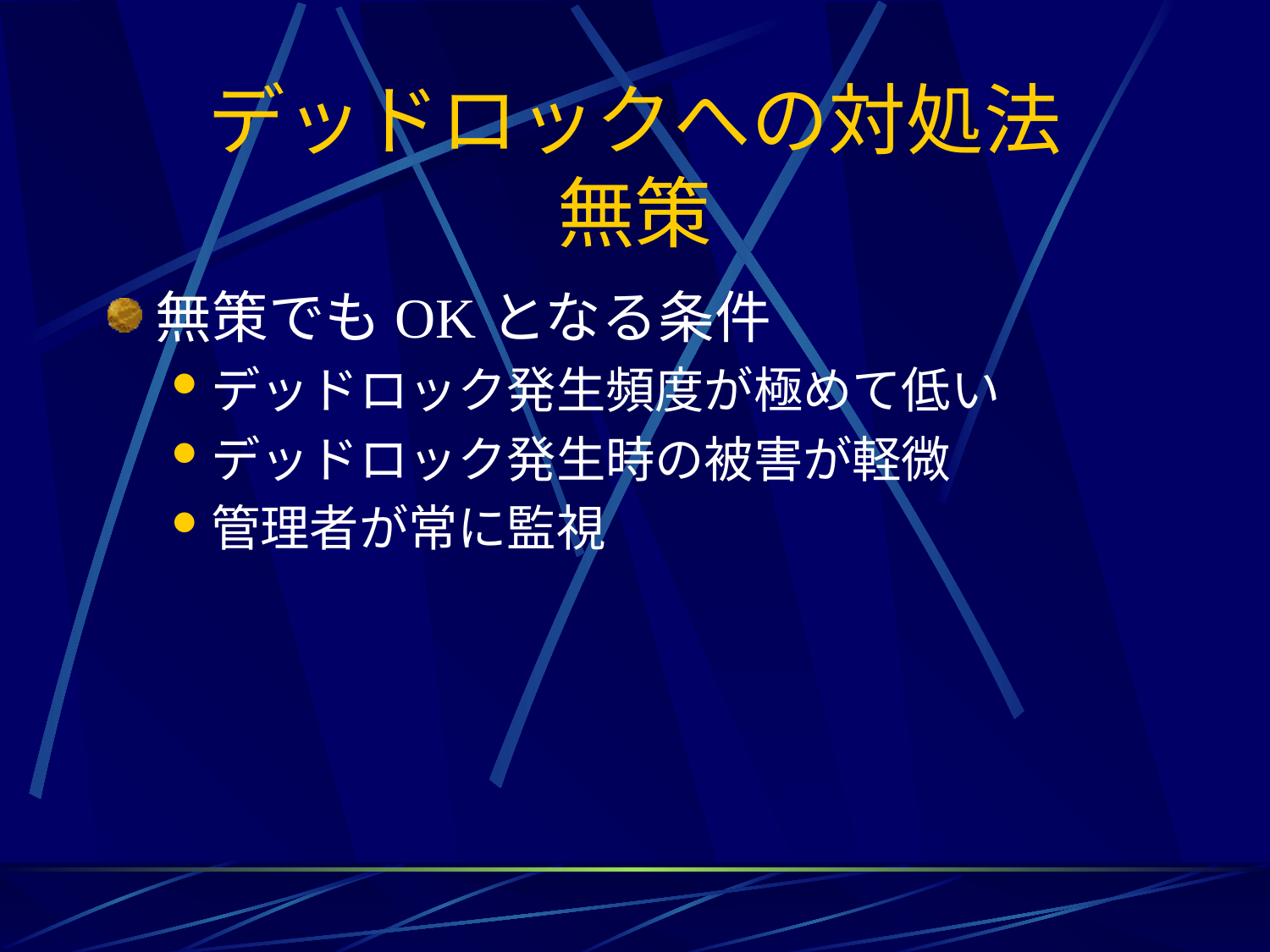

# デッドロックへの対処法 無策
無策でもOKとなる条件
デッドロック発生頻度が極めて低い
デッドロック発生時の被害が軽微
管理者が常に監視